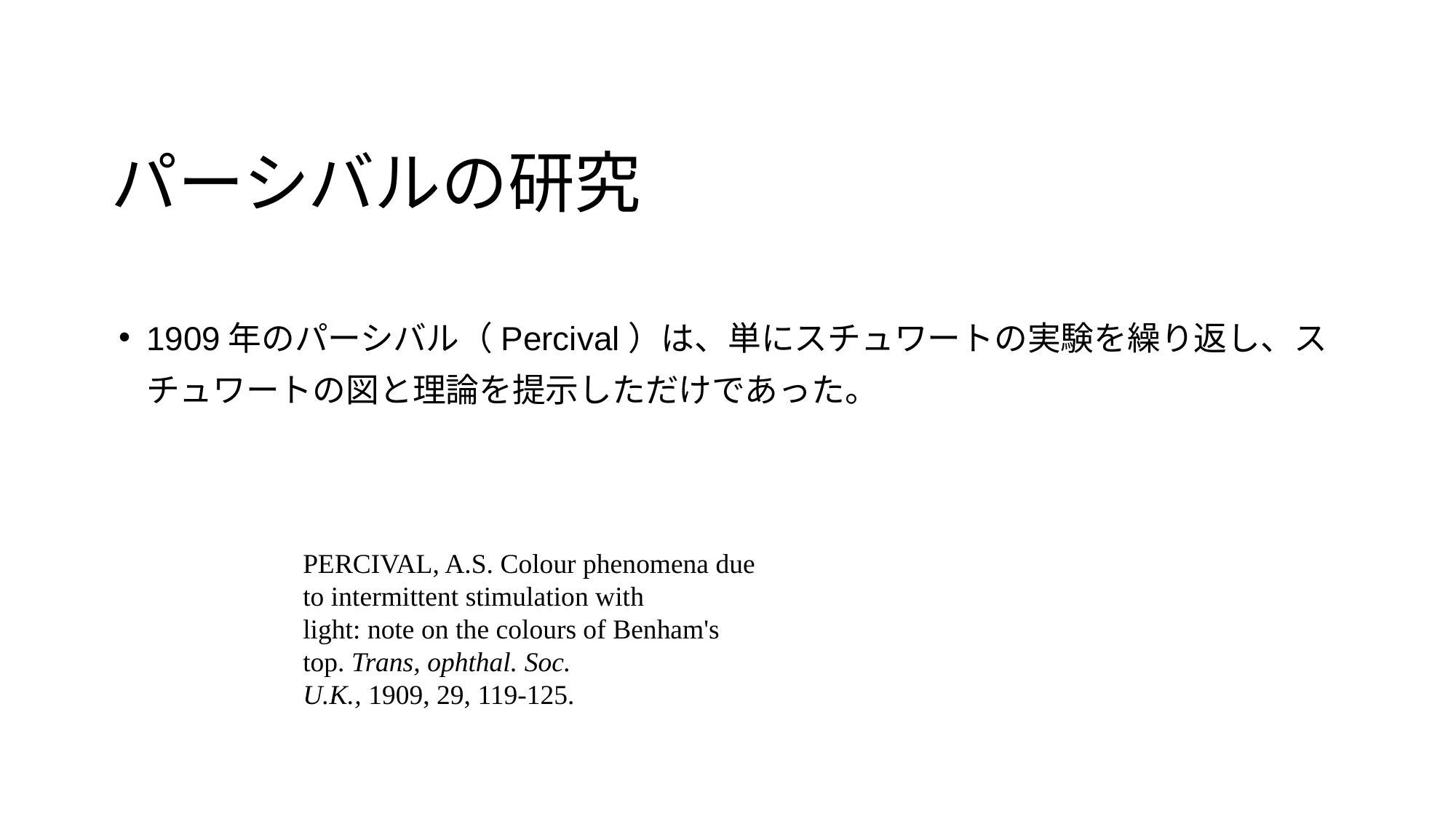

# パーシバルの研究
1909年のパーシバル（Percival）は、単にスチュワートの実験を繰り返し、スチュワートの図と理論を提示しただけであった。
PERCIVAL, A.S. Colour phenomena due
to intermittent stimulation with
light: note on the colours of Benham's
top. Trans, ophthal. Soc.
U.K., 1909, 29, 119-125.